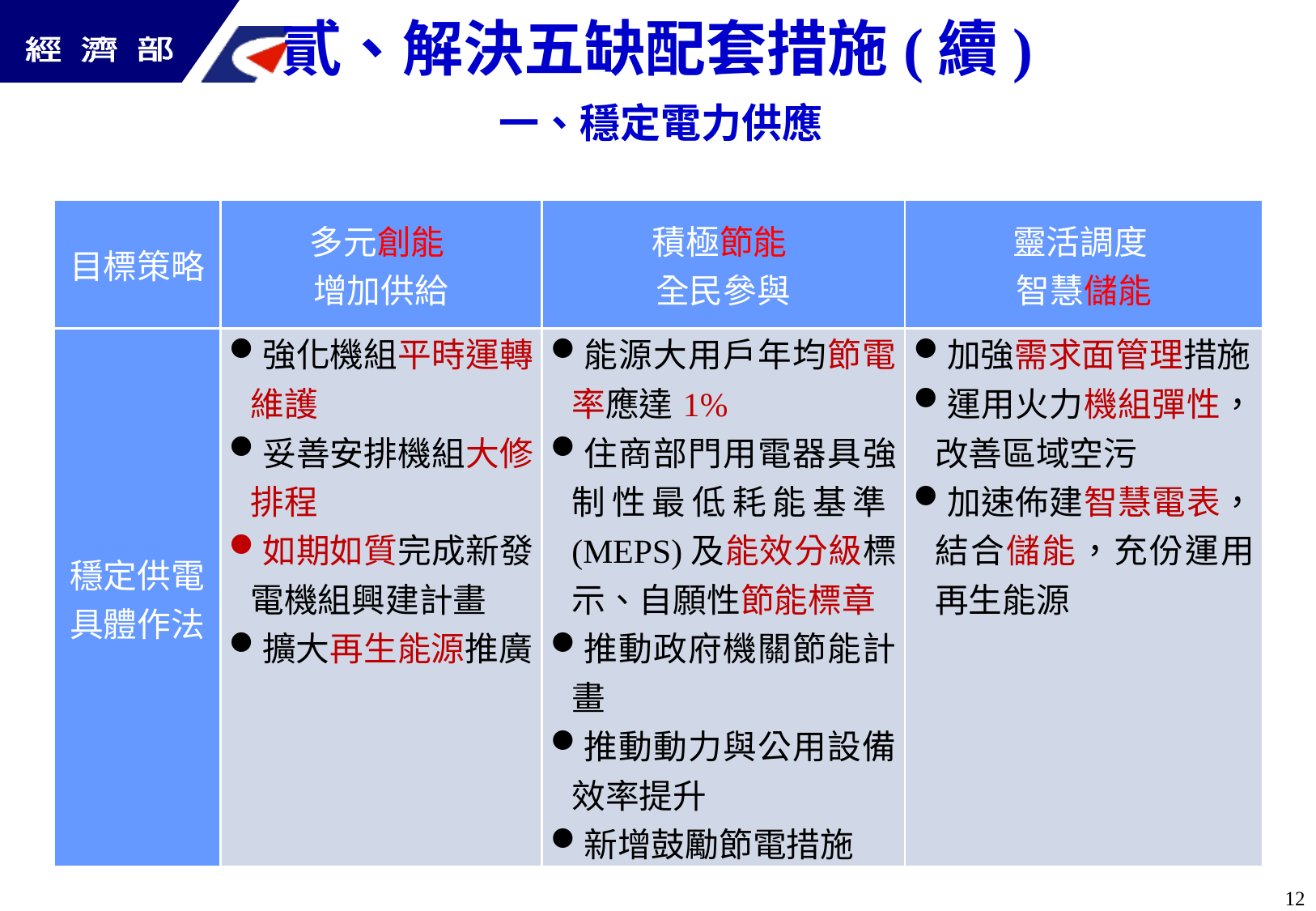

貳、解決五缺配套措施(續)
一、穩定電力供應
| 目標策略 | 多元創能 增加供給 | 積極節能 全民參與 | 靈活調度 智慧儲能 |
| --- | --- | --- | --- |
| 穩定供電具體作法 | 強化機組平時運轉維護 妥善安排機組大修排程 如期如質完成新發電機組興建計畫 擴大再生能源推廣 | 能源大用戶年均節電率應達1% 住商部門用電器具強制性最低耗能基準(MEPS)及能效分級標示、自願性節能標章 推動政府機關節能計畫 推動動力與公用設備效率提升 新增鼓勵節電措施 | 加強需求面管理措施 運用火力機組彈性，改善區域空污 加速佈建智慧電表，結合儲能，充份運用再生能源 |